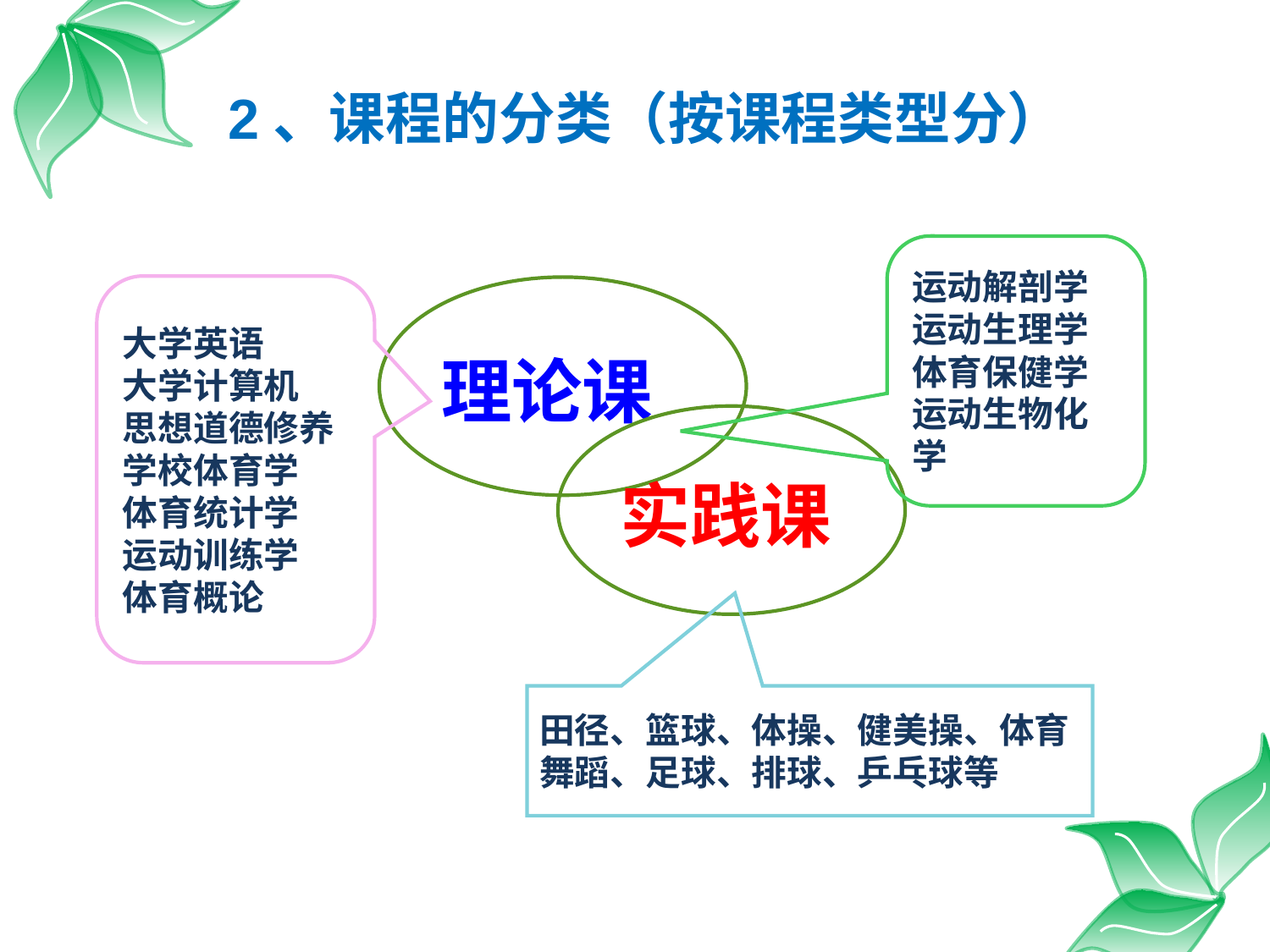

2、课程的分类（按课程类型分）
运动解剖学
运动生理学
体育保健学
运动生物化学
大学英语
大学计算机
思想道德修养
学校体育学
体育统计学
运动训练学
体育概论

理论课

实践课
田径、篮球、体操、健美操、体育舞蹈、足球、排球、乒乓球等